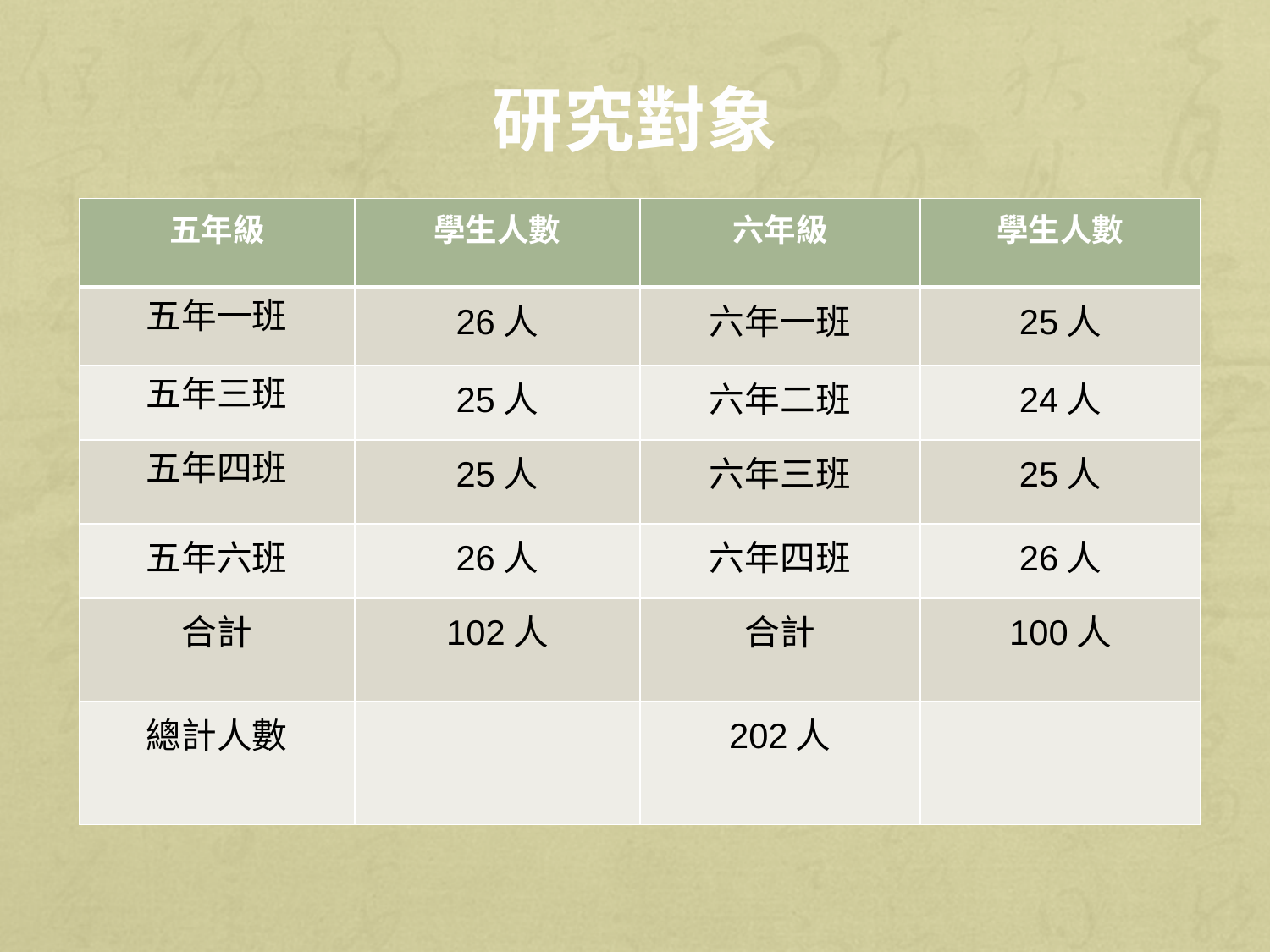

# 研究對象
| 五年級 | 學生人數 | 六年級 | 學生人數 |
| --- | --- | --- | --- |
| 五年一班 | 26人 | 六年一班 | 25人 |
| 五年三班 | 25人 | 六年二班 | 24人 |
| 五年四班 | 25人 | 六年三班 | 25人 |
| 五年六班 | 26人 | 六年四班 | 26人 |
| 合計 | 102人 | 合計 | 100人 |
| 總計人數 |  | 202人 |  |